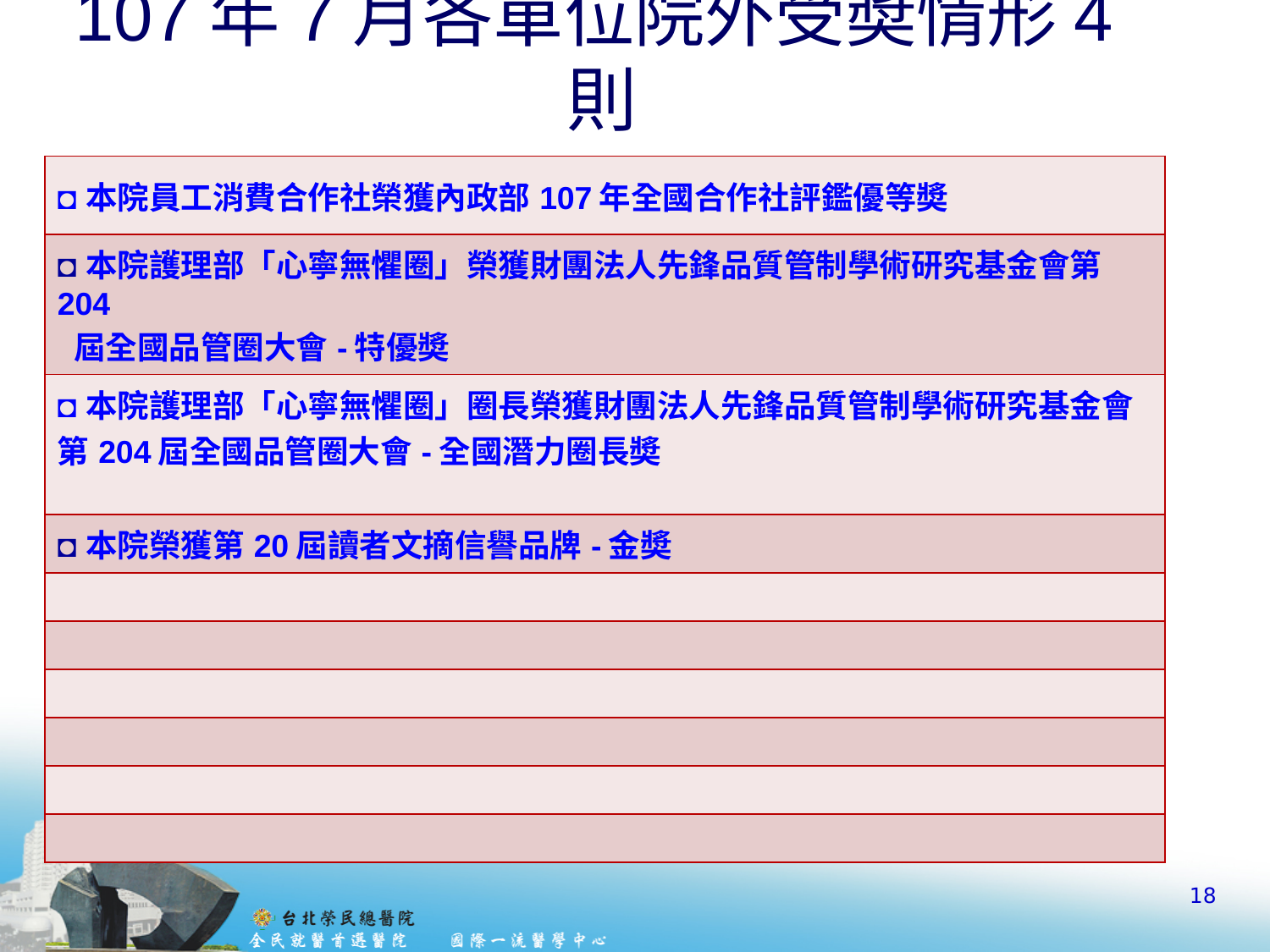

# 107年7月各單位院外受奬情形4則
| ◘本院員工消費合作社榮獲內政部107年全國合作社評鑑優等奬 |
| --- |
| ◘本院護理部「心寧無懼圈」榮獲財團法人先鋒品質管制學術研究基金會第204 屆全國品管圈大會-特優奬 |
| ◘本院護理部「心寧無懼圈」圈長榮獲財團法人先鋒品質管制學術研究基金會第204屆全國品管圈大會-全國潛力圈長奬 |
| ◘本院榮獲第20屆讀者文摘信譽品牌-金奬 |
|  |
|  |
|  |
|  |
|  |
|  |
18